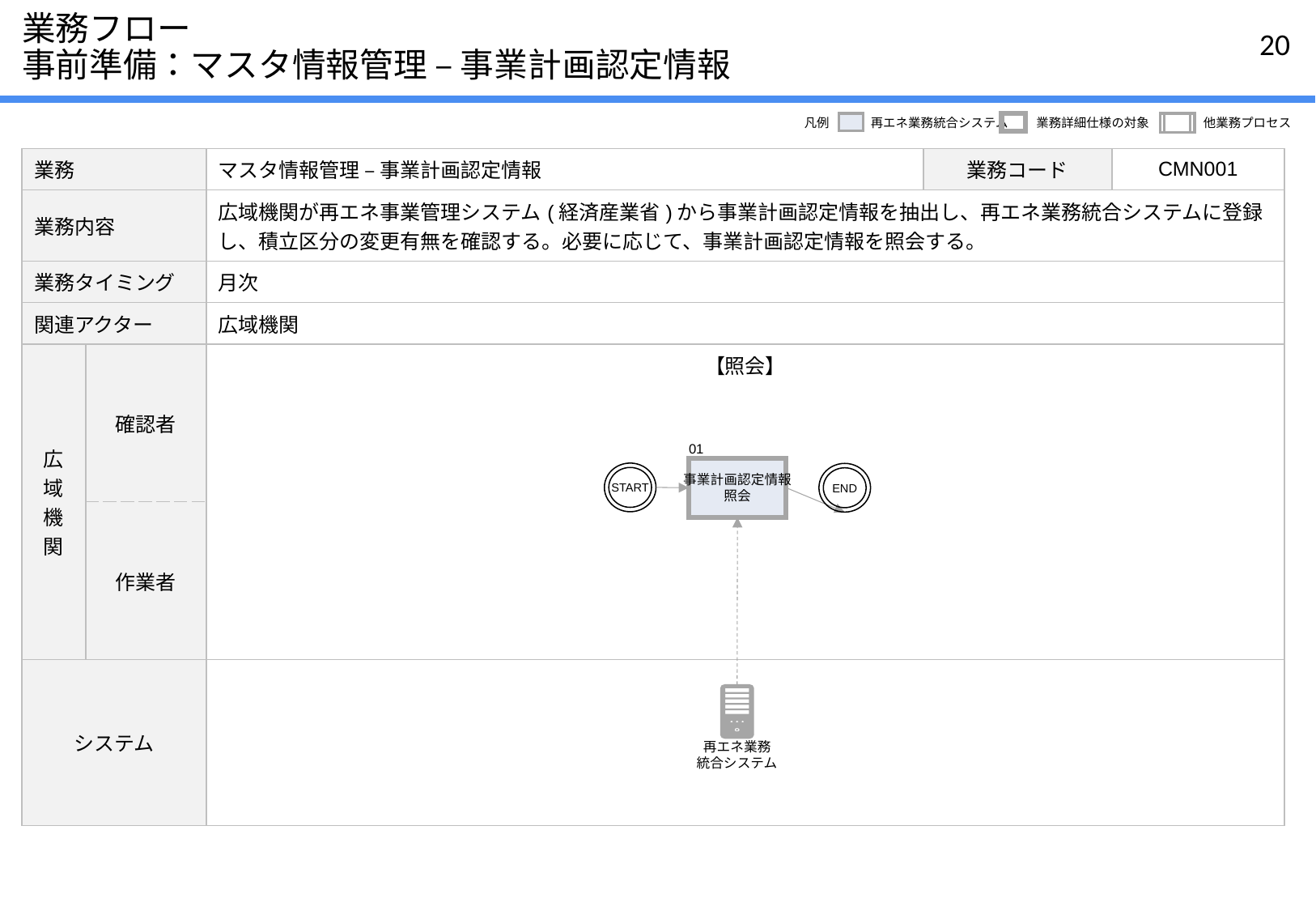

# 業務フロー 事前準備：マスタ情報管理 – 事業計画認定情報
凡例
再エネ業務統合システム
業務詳細仕様の対象
他業務プロセス

| 業務 |  | マスタ情報管理 – 事業計画認定情報 | 業務コード | CMN001 |
| --- | --- | --- | --- | --- |
| 業務内容 |  | 広域機関が再エネ事業管理システム(経済産業省)から事業計画認定情報を抽出し、再エネ業務統合システムに登録し、積立区分の変更有無を確認する。必要に応じて、事業計画認定情報を照会する。 |  |  |
| 業務タイミング |  | 月次 |  |  |
| 関連アクター |  | 広域機関 |  |  |
| 広域機関 | 確認者 | 【照会】 |  |  |
|  | 作業者 |  |  |  |
| システム |  |  |  |  |
01
事業計画認定情報
照会
START
END

再エネ業務
統合システム